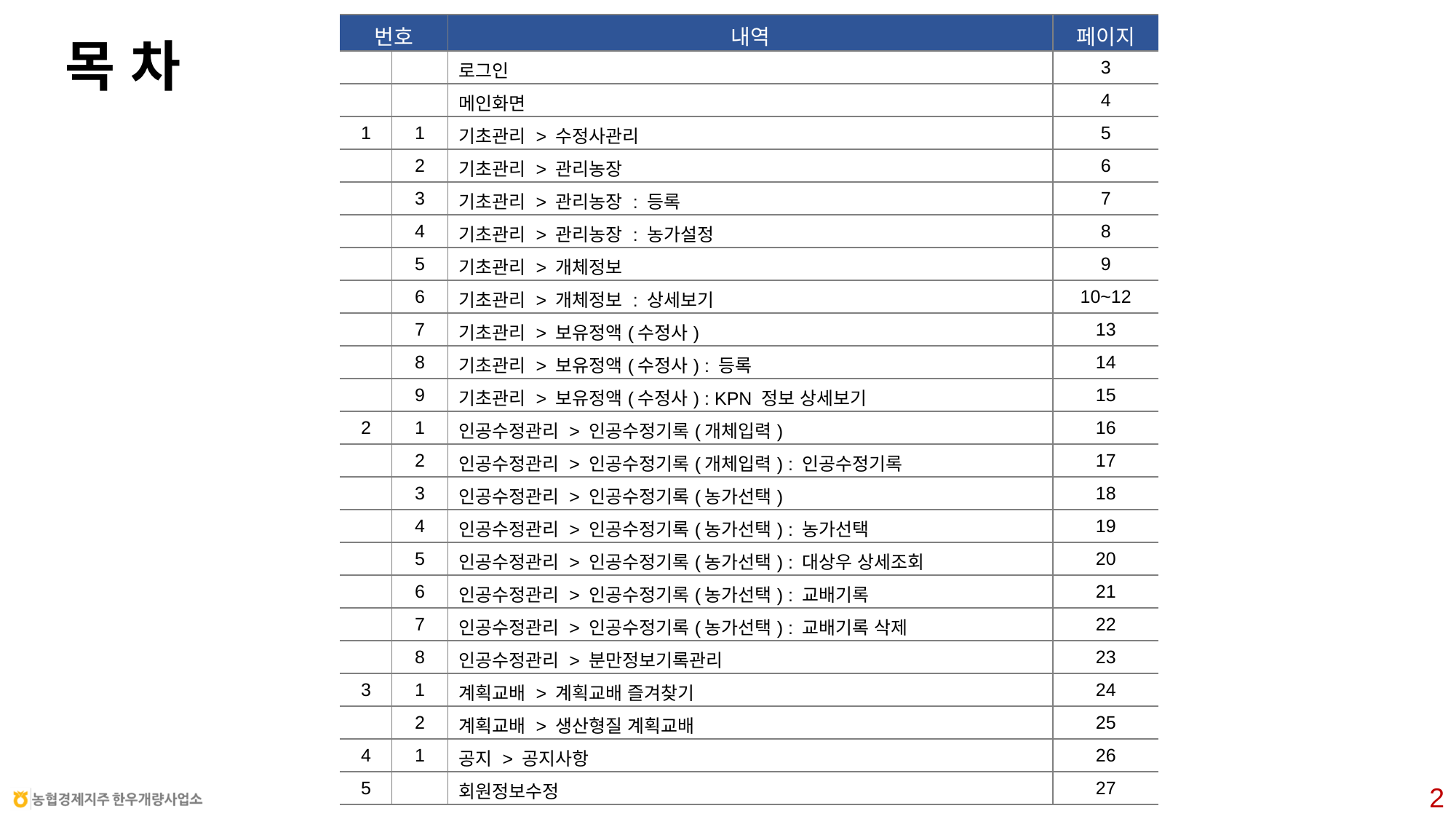

| 번호 |  | 내역 | 페이지 |
| --- | --- | --- | --- |
|  |  | 로그인 | 3 |
|  |  | 메인화면 | 4 |
| 1 | 1 | 기초관리 > 수정사관리 | 5 |
|  | 2 | 기초관리 > 관리농장 | 6 |
|  | 3 | 기초관리 > 관리농장 : 등록 | 7 |
|  | 4 | 기초관리 > 관리농장 : 농가설정 | 8 |
|  | 5 | 기초관리 > 개체정보 | 9 |
|  | 6 | 기초관리 > 개체정보 : 상세보기 | 10~12 |
|  | 7 | 기초관리 > 보유정액(수정사) | 13 |
|  | 8 | 기초관리 > 보유정액(수정사) : 등록 | 14 |
|  | 9 | 기초관리 > 보유정액(수정사) : KPN 정보 상세보기 | 15 |
| 2 | 1 | 인공수정관리 > 인공수정기록(개체입력) | 16 |
|  | 2 | 인공수정관리 > 인공수정기록(개체입력) : 인공수정기록 | 17 |
|  | 3 | 인공수정관리 > 인공수정기록(농가선택) | 18 |
|  | 4 | 인공수정관리 > 인공수정기록(농가선택) : 농가선택 | 19 |
|  | 5 | 인공수정관리 > 인공수정기록(농가선택) : 대상우 상세조회 | 20 |
|  | 6 | 인공수정관리 > 인공수정기록(농가선택) : 교배기록 | 21 |
|  | 7 | 인공수정관리 > 인공수정기록(농가선택) : 교배기록 삭제 | 22 |
|  | 8 | 인공수정관리 > 분만정보기록관리 | 23 |
| 3 | 1 | 계획교배 > 계획교배 즐겨찾기 | 24 |
|  | 2 | 계획교배 > 생산형질 계획교배 | 25 |
| 4 | 1 | 공지 > 공지사항 | 26 |
| 5 |  | 회원정보수정 | 27 |
목 차